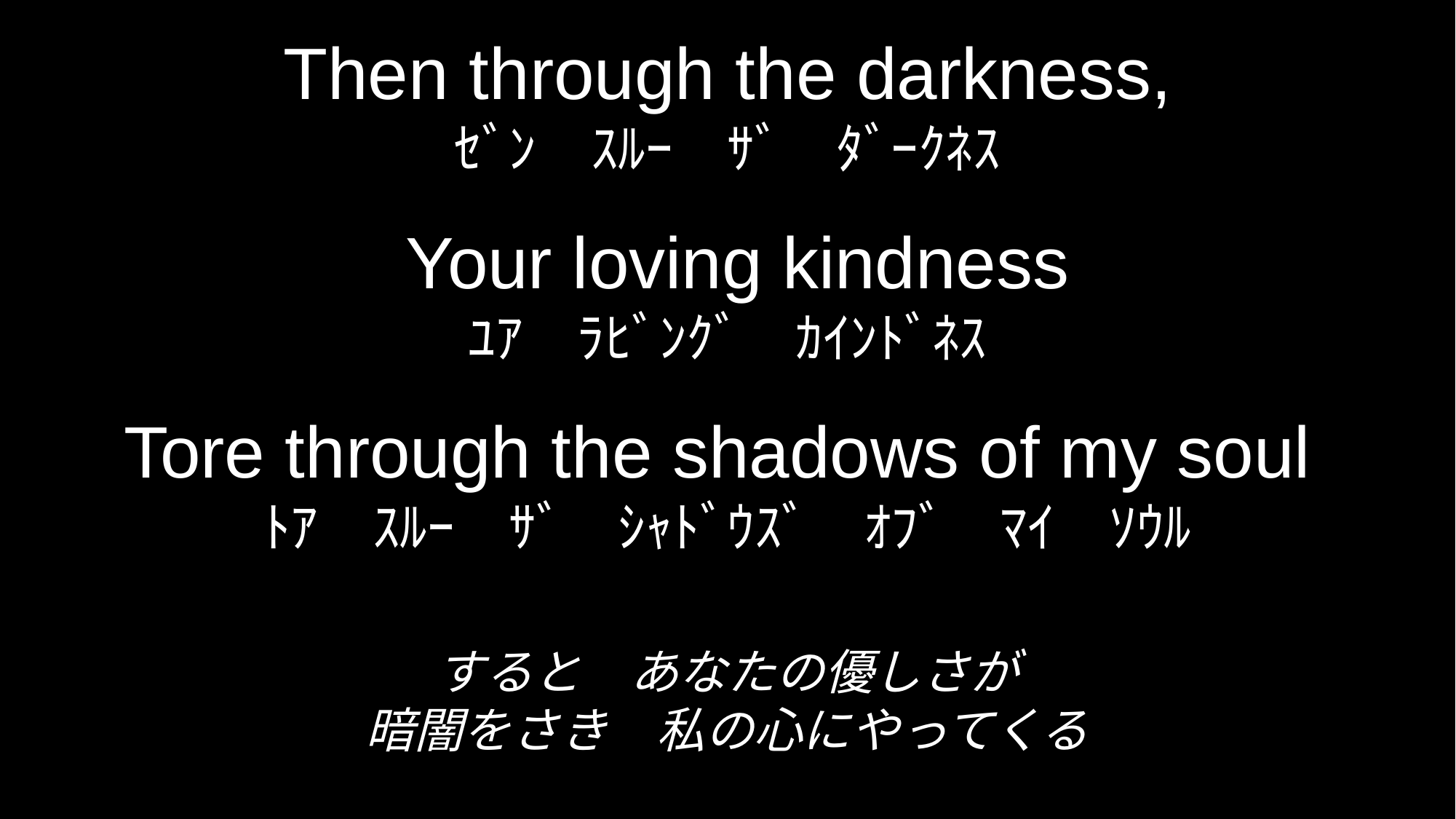

Then through the darkness,
ｾﾞﾝ　ｽﾙｰ　ｻﾞ　ﾀﾞｰｸﾈｽ

 Your loving kindness
ﾕｱ　ﾗﾋﾞﾝｸﾞ　ｶｲﾝﾄﾞﾈｽ

Tore through the shadows of my soul
ﾄｱ　ｽﾙｰ　ｻﾞ　ｼｬﾄﾞｳｽﾞ　ｵﾌﾞ　ﾏｲ　ｿｳﾙ
すると　あなたの優しさが
暗闇をさき　私の心にやってくる